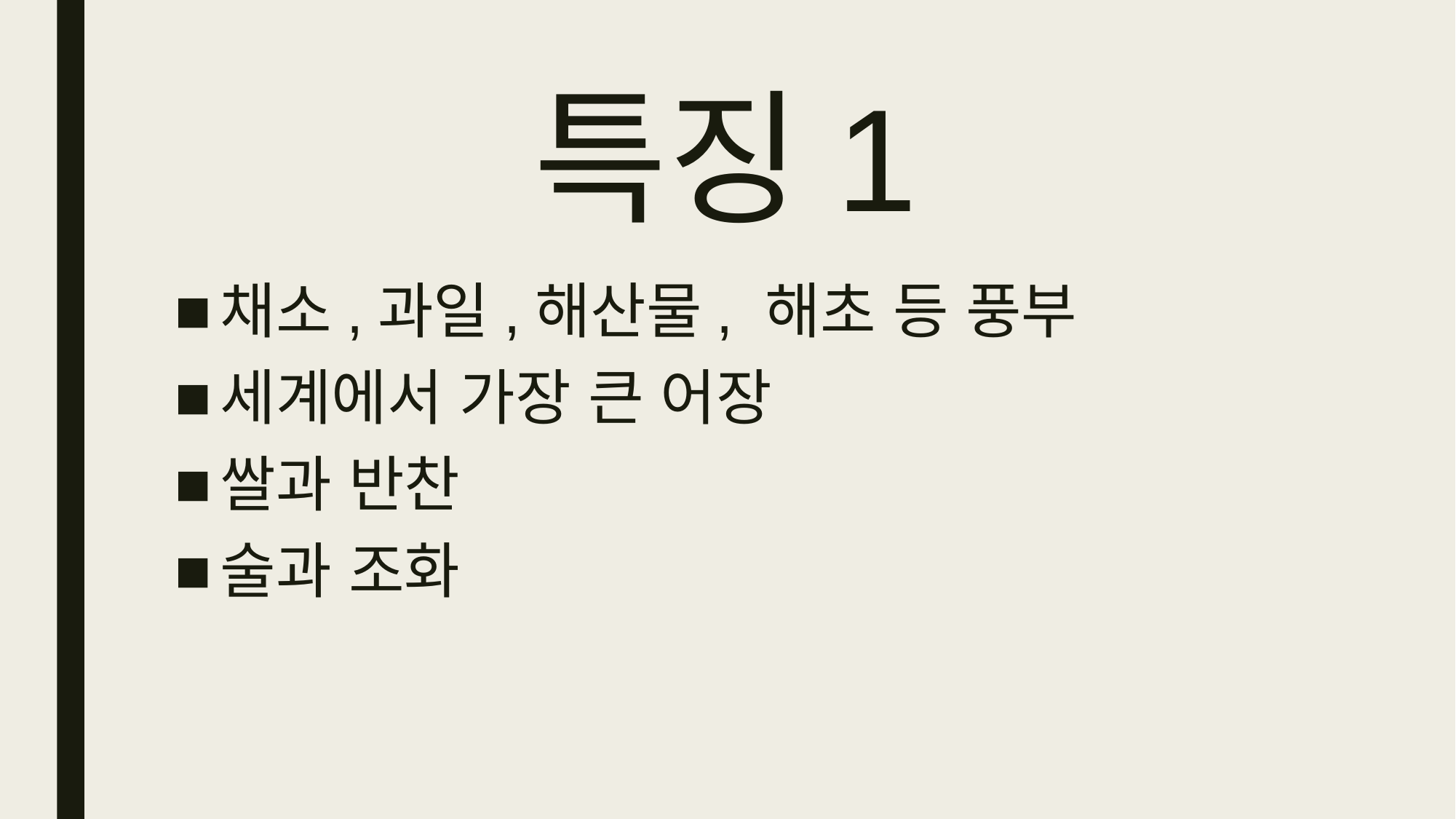

# 특징1
채소,과일,해산물, 해초 등 풍부
세계에서 가장 큰 어장
쌀과 반찬
술과 조화